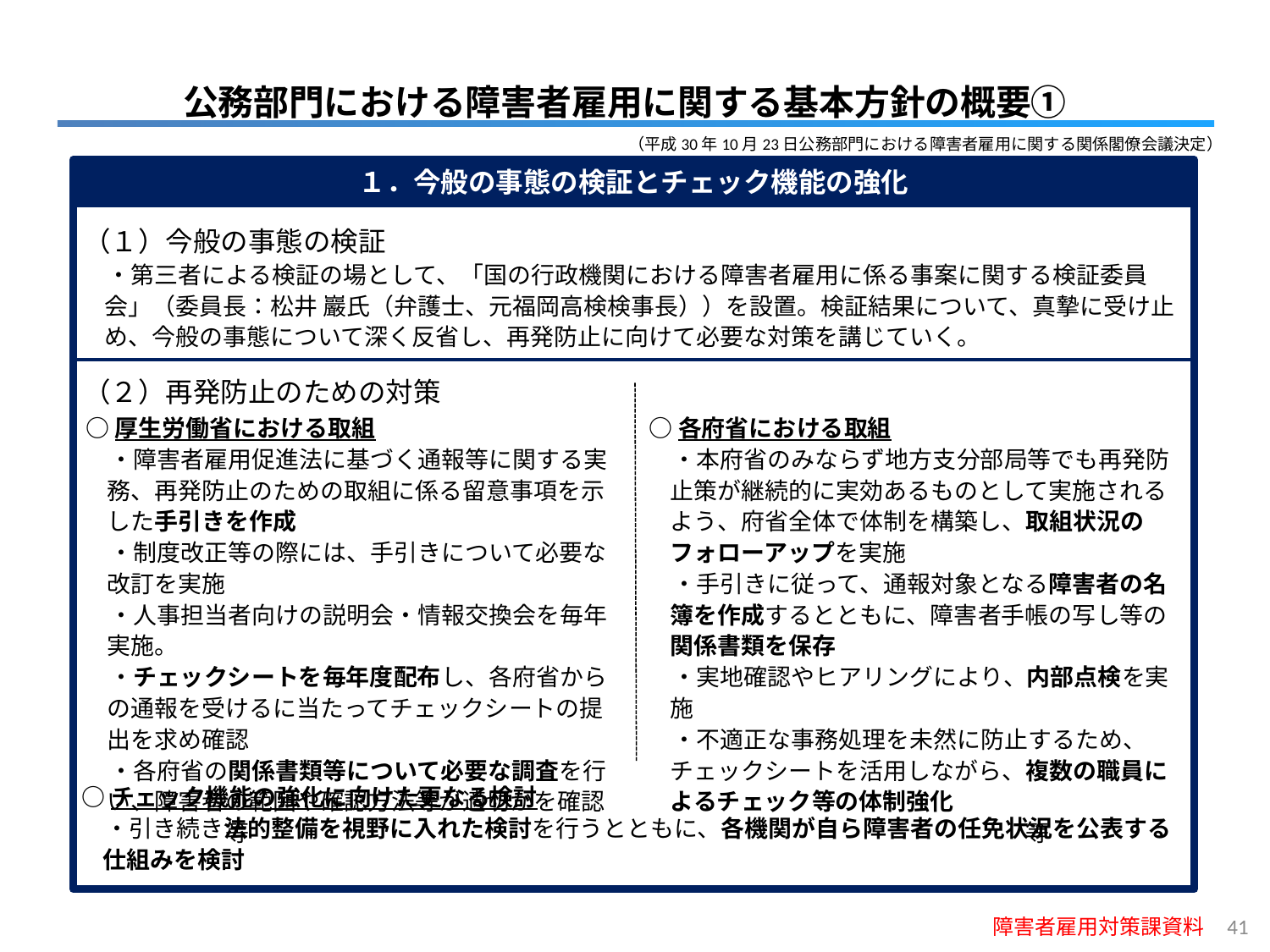

公務部門における障害者雇用に関する基本方針の概要①

（平成30年10月23日公務部門における障害者雇用に関する関係閣僚会議決定）
１．今般の事態の検証とチェック機能の強化

（１）今般の事態の検証
　・第三者による検証の場として、「国の行政機関における障害者雇用に係る事案に関する検証委員会」（委員長：松井 巖氏（弁護士、元福岡高検検事長））を設置。検証結果について、真摯に受け止め、今般の事態について深く反省し、再発防止に向けて必要な対策を講じていく。

（２）再発防止のための対策
○厚生労働省における取組
　・障害者雇用促進法に基づく通報等に関する実務、再発防止のための取組に係る留意事項を示した手引きを作成
　・制度改正等の際には、手引きについて必要な改訂を実施
　・人事担当者向けの説明会・情報交換会を毎年実施。
　・チェックシートを毎年度配布し、各府省からの通報を受けるに当たってチェックシートの提出を求め確認
　・各府省の関係書類等について必要な調査を行い、障害者の範囲や確認方法等が適切かを確認　　　　　等

○各府省における取組
　・本府省のみならず地方支分部局等でも再発防止策が継続的に実効あるものとして実施されるよう、府省全体で体制を構築し、取組状況のフォローアップを実施
　・手引きに従って、通報対象となる障害者の名簿を作成するとともに、障害者手帳の写し等の関係書類を保存
　・実地確認やヒアリングにより、内部点検を実施
　・不適正な事務処理を未然に防止するため、チェックシートを活用しながら、複数の職員によるチェック等の体制強化　　　　　　　　　　　　　　　　　　　　　　　　等

○チェック機能の強化に向けた更なる検討
　・引き続き法的整備を視野に入れた検討を行うとともに、各機関が自ら障害者の任免状況を公表する仕組みを検討
障害者雇用対策課資料
41